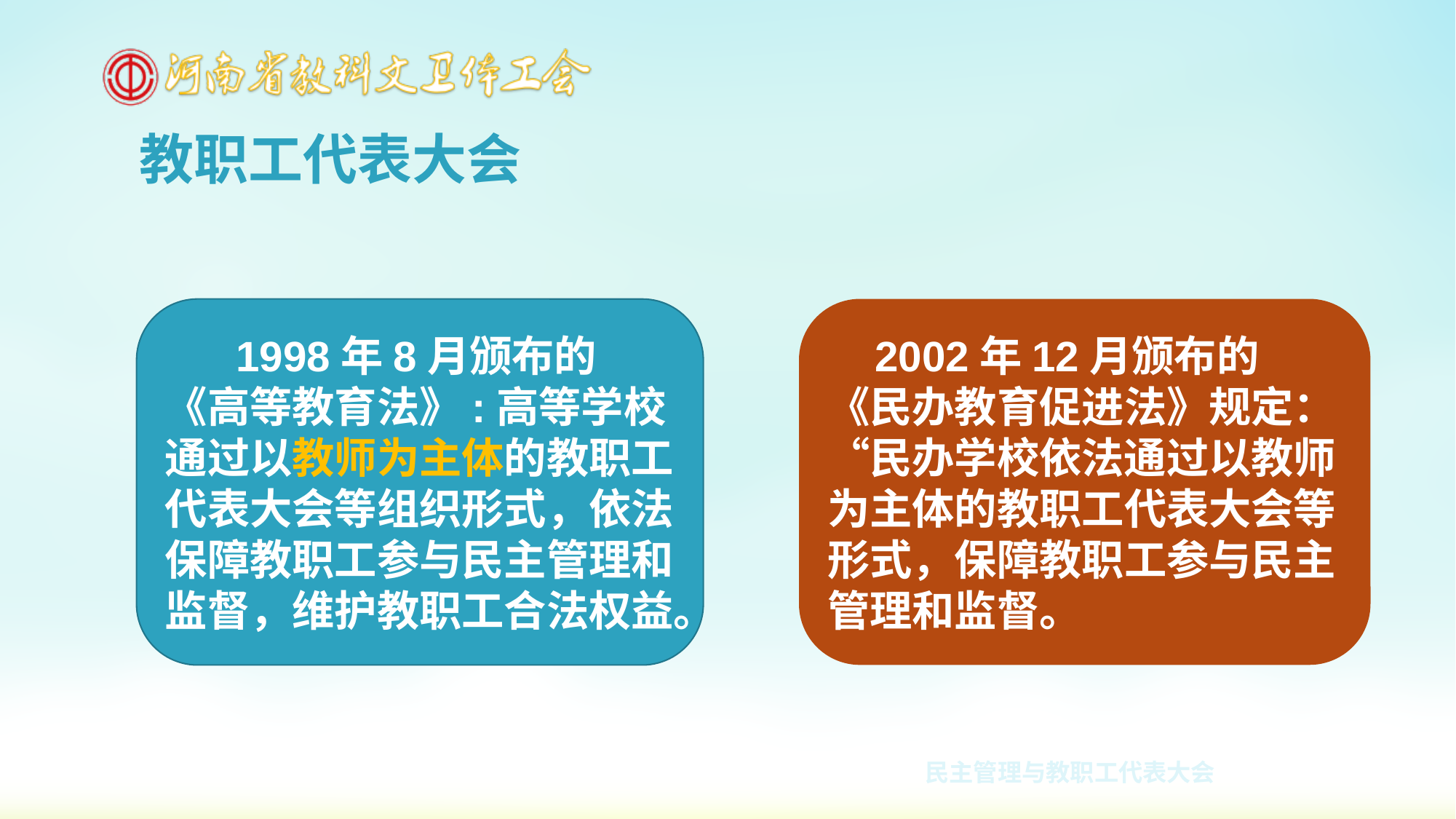

教职工代表大会
    2002年12月颁布的《民办教育促进法》规定：“民办学校依法通过以教师为主体的教职工代表大会等形式，保障教职工参与民主管理和监督。
      1998年8月颁布的《高等教育法》:高等学校通过以教师为主体的教职工代表大会等组织形式，依法保障教职工参与民主管理和监督，维护教职工合法权益。